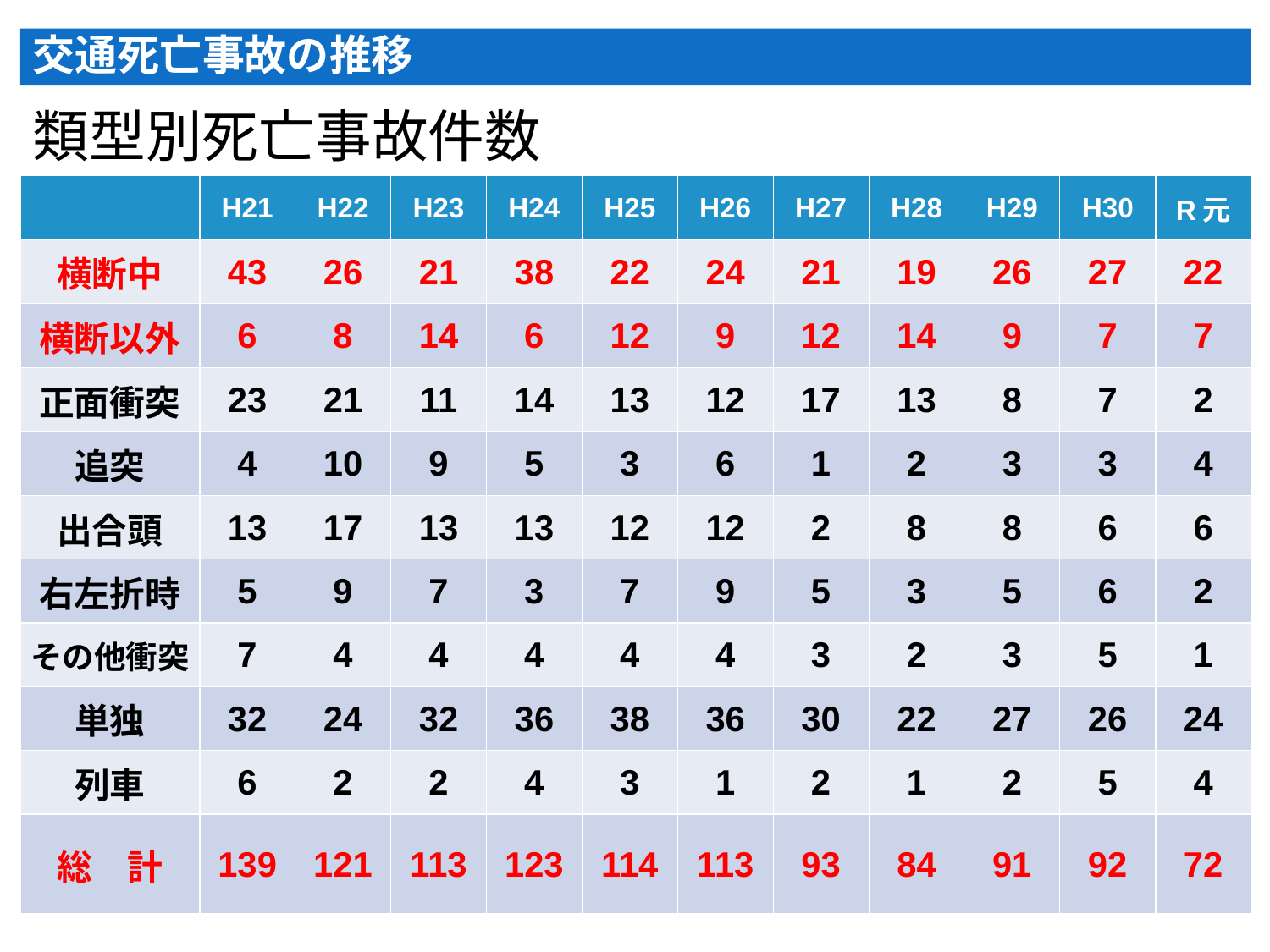

# 交通死亡事故の推移
類型別死亡事故件数
|  | H21 | H22 | H23 | H24 | H25 | H26 | H27 | H28 | H29 | H30 | R元 |
| --- | --- | --- | --- | --- | --- | --- | --- | --- | --- | --- | --- |
| 横断中 | 43 | 26 | 21 | 38 | 22 | 24 | 21 | 19 | 26 | 27 | 22 |
| 横断以外 | 6 | 8 | 14 | 6 | 12 | 9 | 12 | 14 | 9 | 7 | 7 |
| 正面衝突 | 23 | 21 | 11 | 14 | 13 | 12 | 17 | 13 | 8 | 7 | 2 |
| 追突 | 4 | 10 | 9 | 5 | 3 | 6 | 1 | 2 | 3 | 3 | 4 |
| 出合頭 | 13 | 17 | 13 | 13 | 12 | 12 | 2 | 8 | 8 | 6 | 6 |
| 右左折時 | 5 | 9 | 7 | 3 | 7 | 9 | 5 | 3 | 5 | 6 | 2 |
| その他衝突 | 7 | 4 | 4 | 4 | 4 | 4 | 3 | 2 | 3 | 5 | 1 |
| 単独 | 32 | 24 | 32 | 36 | 38 | 36 | 30 | 22 | 27 | 26 | 24 |
| 列車 | 6 | 2 | 2 | 4 | 3 | 1 | 2 | 1 | 2 | 5 | 4 |
| 総　計 | 139 | 121 | 113 | 123 | 114 | 113 | 93 | 84 | 91 | 92 | 72 |